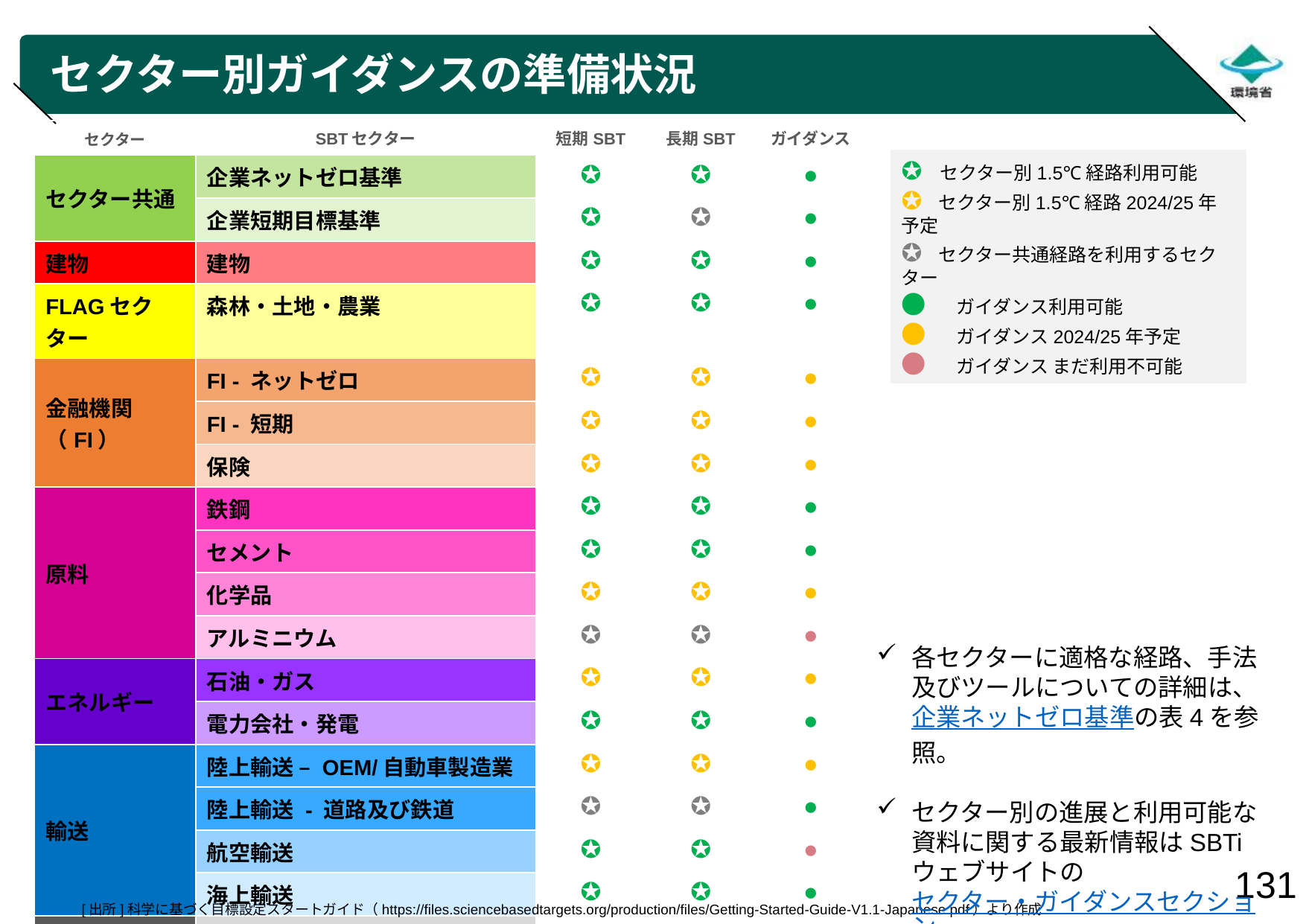

# セクター別ガイダンスの準備状況
| セクター | SBTセクター | 短期SBT | 長期SBT | ガイダンス |
| --- | --- | --- | --- | --- |
| セクター共通 | 企業ネットゼロ基準 | ✪ | ✪ | ● |
|  | 企業短期目標基準 | ✪ | ✪ | ● |
| 建物 | 建物 | ✪ | ✪ | ● |
| FLAGセクター | 森林・土地・農業 | ✪ | ✪ | ● |
| 金融機関（FI） | FI - ネットゼロ | ✪ | ✪ | ● |
|  | FI - 短期 | ✪ | ✪ | ● |
|  | 保険 | ✪ | ✪ | ● |
| 原料 | 鉄鋼 | ✪ | ✪ | ● |
|  | セメント | ✪ | ✪ | ● |
|  | 化学品 | ✪ | ✪ | ● |
|  | アルミニウム | ✪ | ✪ | ● |
| エネルギー | 石油・ガス | ✪ | ✪ | ● |
|  | 電力会社・発電 | ✪ | ✪ | ● |
| 輸送 | 陸上輸送 – OEM/自動車製造業 | ✪ | ✪ | ● |
|  | 陸上輸送 - 道路及び鉄道 | ✪ | ✪ | ● |
|  | 航空輸送 | ✪ | ✪ | ● |
|  | 海上輸送 | ✪ | ✪ | ● |
| その他 | 衣料品 | ✪ | ✪ | ● |
✪   セクター別1.5℃経路利用可能
✪   セクター別1.5℃経路2024/25年予定
✪   セクター共通経路を利用するセクター
●　ガイダンス利用可能
●　ガイダンス2024/25年予定
●　ガイダンス まだ利用不可能
各セクターに適格な経路、手法及びツールについての詳細は、企業ネットゼロ基準の表4を参照。

セクター別の進展と利用可能な資料に関する最新情報はSBTiウェブサイトのセクター・ガイダンスセクションを参照。
[出所]科学に基づく目標設定スタートガイド（https://files.sciencebasedtargets.org/production/files/Getting-Started-Guide-V1.1-Japanese.pdf）より作成